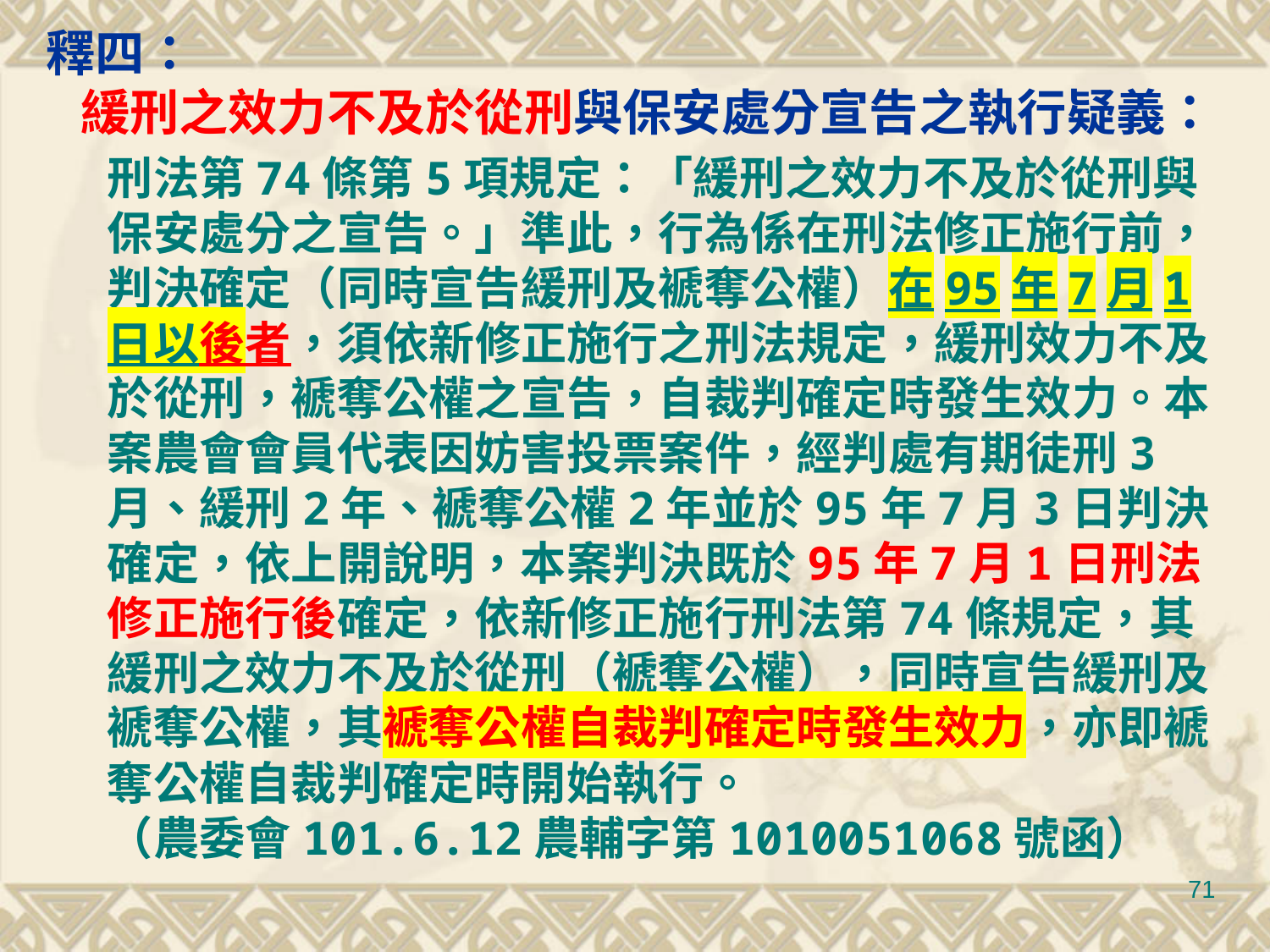

釋四：
  緩刑之效力不及於從刑與保安處分宣告之執行疑義：
刑法第74條第5項規定：「緩刑之效力不及於從刑與保安處分之宣告。」準此，行為係在刑法修正施行前，判決確定（同時宣告緩刑及褫奪公權）在95年7月1日以後者，須依新修正施行之刑法規定，緩刑效力不及於從刑，褫奪公權之宣告，自裁判確定時發生效力。本案農會會員代表因妨害投票案件，經判處有期徒刑3月、緩刑2年、褫奪公權2年並於95年7月3日判決確定，依上開說明，本案判決既於95年7月1日刑法修正施行後確定，依新修正施行刑法第74條規定，其緩刑之效力不及於從刑（褫奪公權），同時宣告緩刑及褫奪公權，其褫奪公權自裁判確定時發生效力，亦即褫奪公權自裁判確定時開始執行。
（農委會101.6.12農輔字第1010051068號函）
71